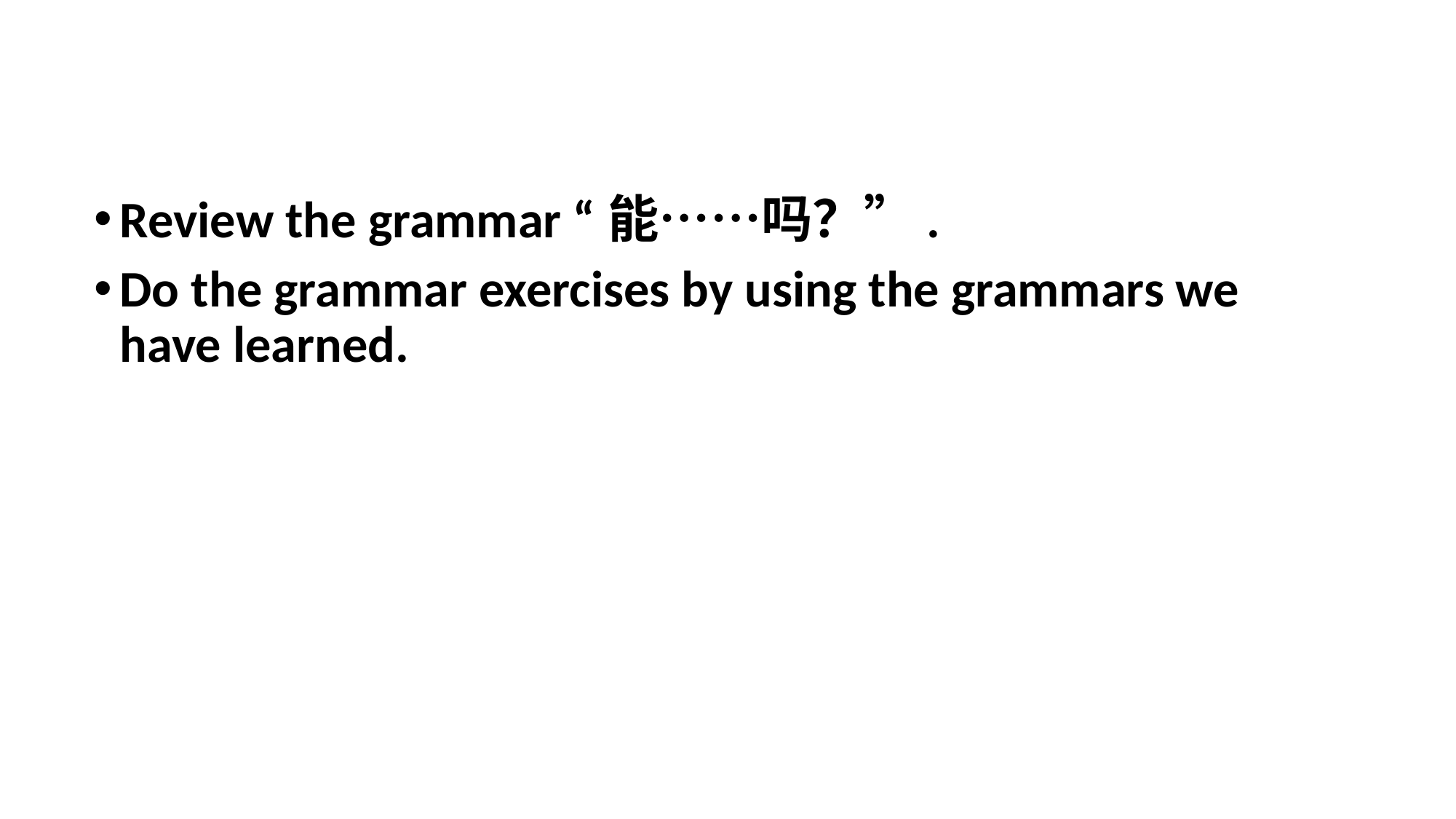

Review the grammar “能……吗？”.
Do the grammar exercises by using the grammars we have learned.